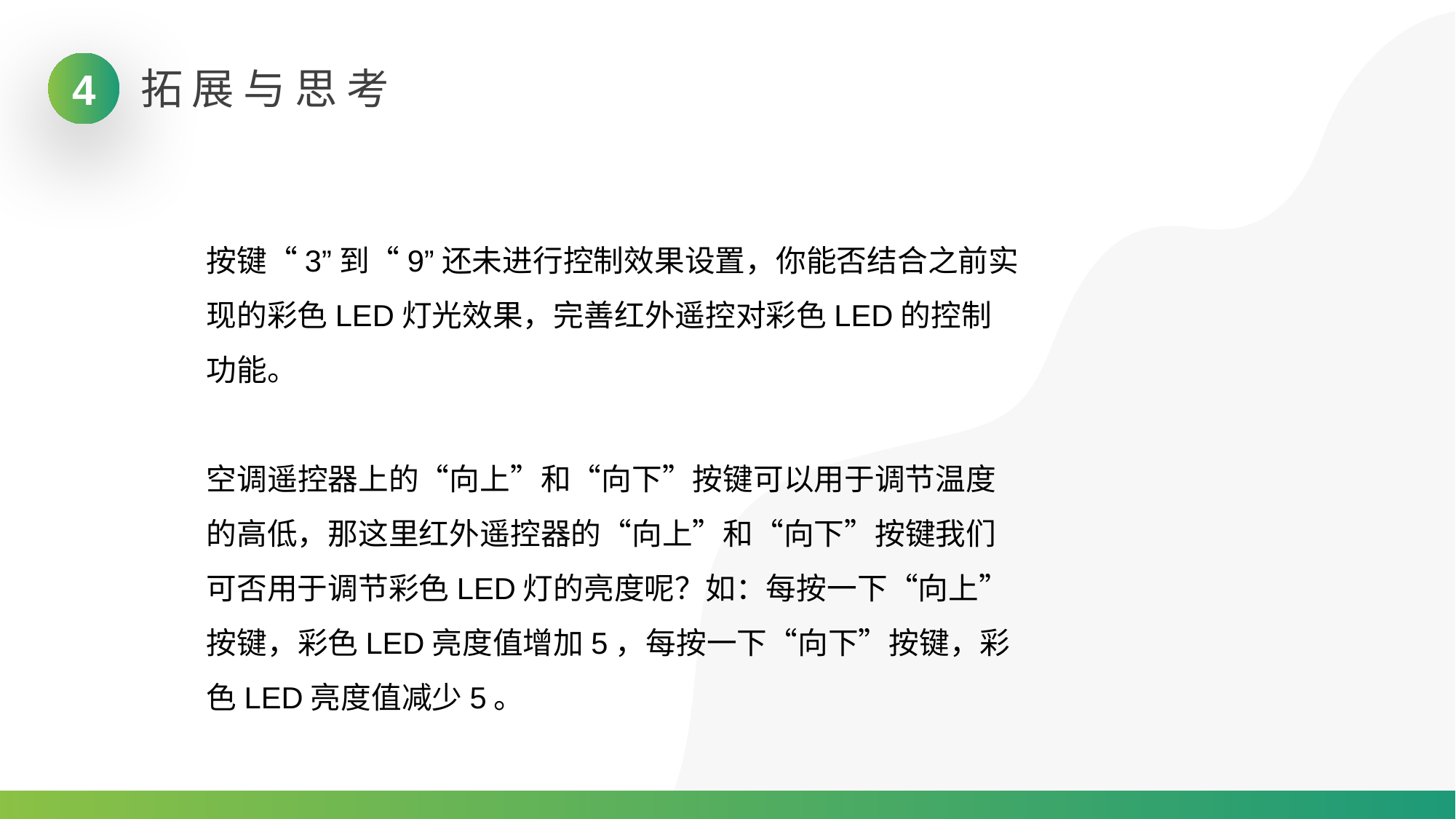

拓展与思考
4
按键“3”到“9”还未进行控制效果设置，你能否结合之前实现的彩色LED灯光效果，完善红外遥控对彩色LED的控制功能。

空调遥控器上的“向上”和“向下”按键可以用于调节温度的高低，那这里红外遥控器的“向上”和“向下”按键我们可否用于调节彩色LED灯的亮度呢？如：每按一下“向上”按键，彩色LED亮度值增加5，每按一下“向下”按键，彩色LED亮度值减少5。